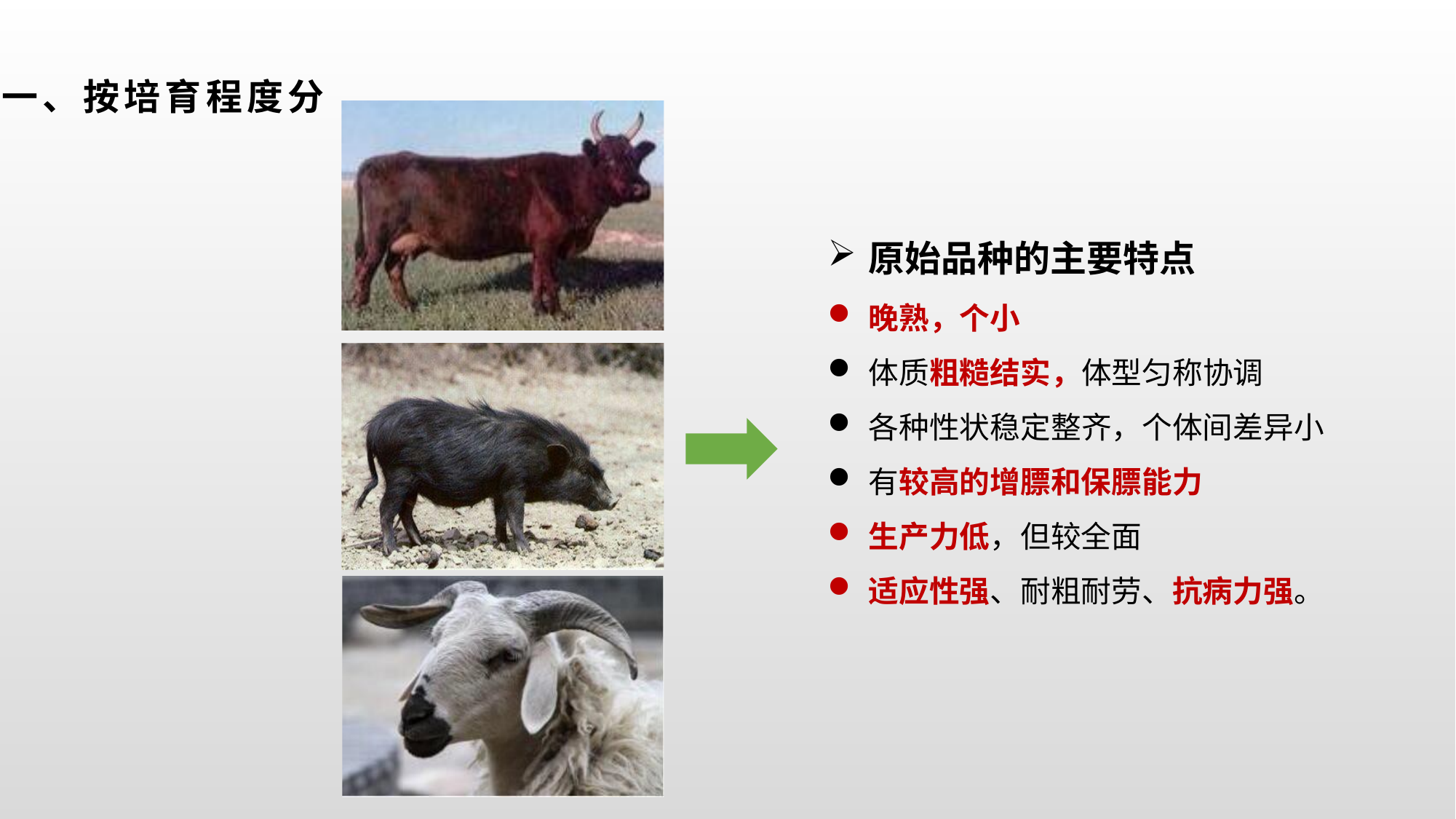

一、按培育程度分

原始品种的主要特点
晚熟，个小
体质粗糙结实，体型匀称协调
各种性状稳定整齐，个体间差异小
有较高的增膘和保膘能力
生产力低，但较全面
适应性强、耐粗耐劳、抗病力强。